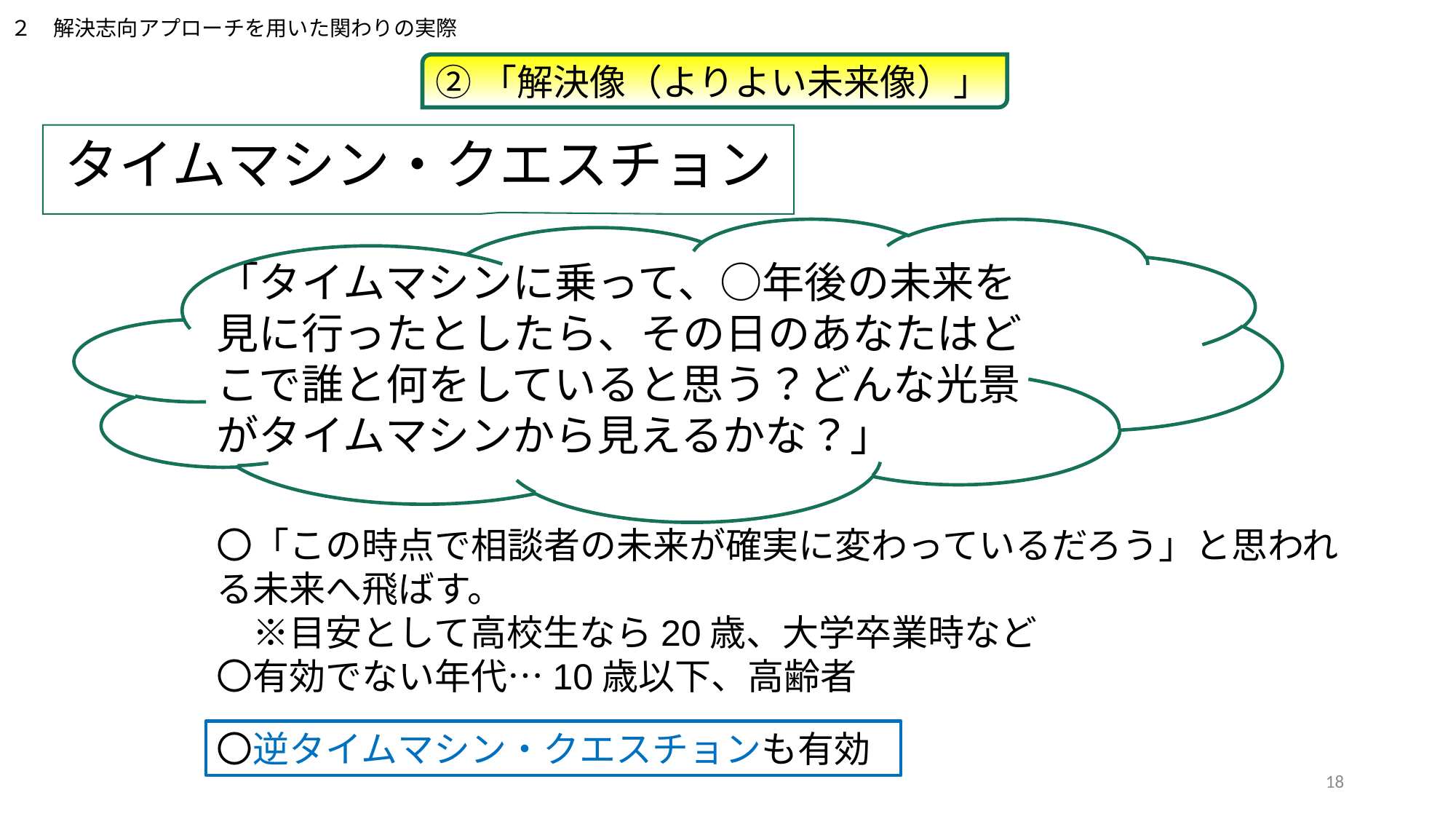

２　解決志向アプローチを用いた関わりの実際
②「解決像（よりよい未来像）」
タイムマシン・クエスチョン

「タイムマシンに乗って、○年後の未来を見に行ったとしたら、その日のあなたはどこで誰と何をしていると思う？どんな光景がタイムマシンから見えるかな？」
〇「この時点で相談者の未来が確実に変わっているだろう」と思われる未来へ飛ばす。
　※目安として高校生なら20歳、大学卒業時など
〇有効でない年代…10歳以下、高齢者
〇逆タイムマシン・クエスチョンも有効
18